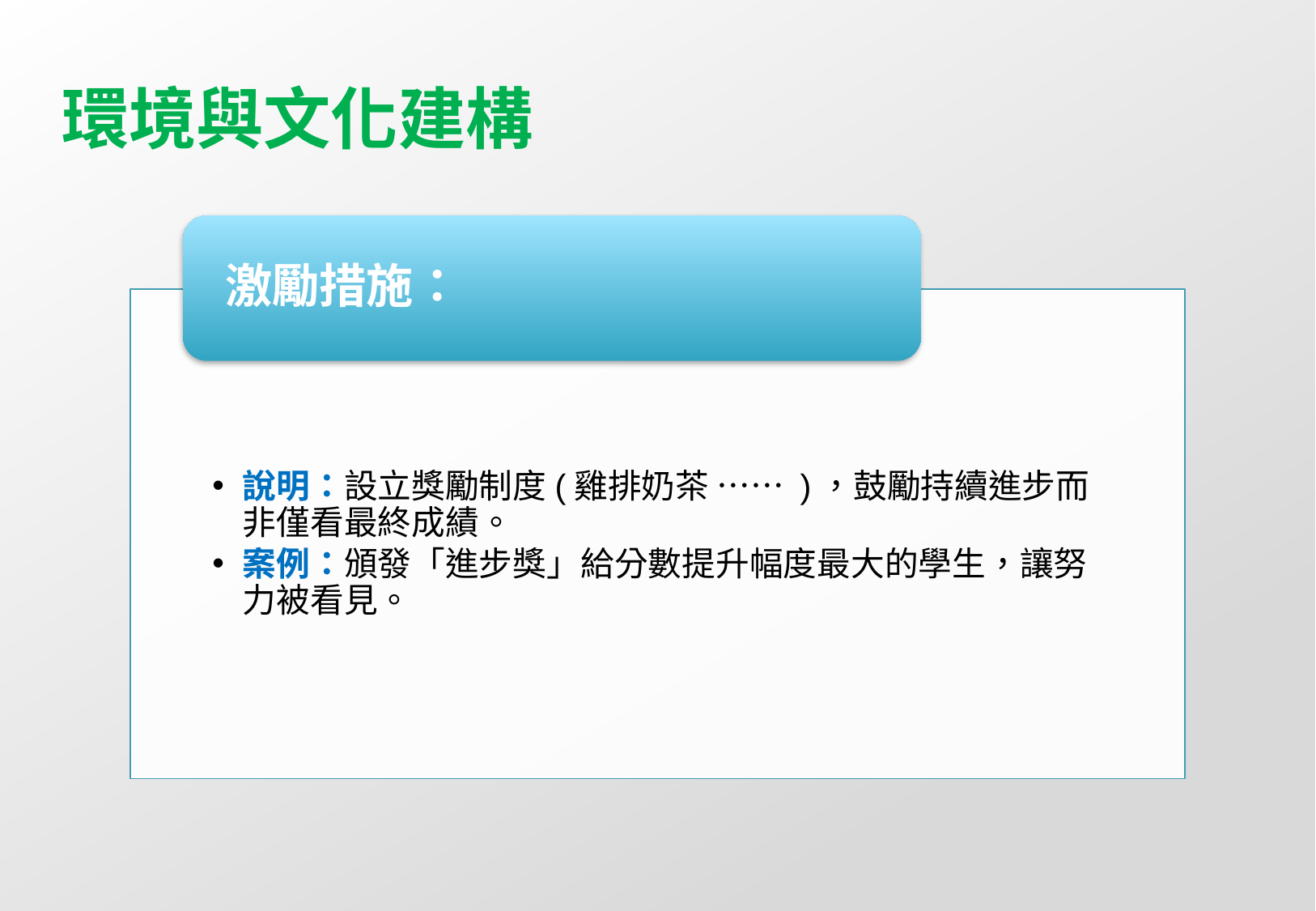

環境與文化建構
說明：設立獎勵制度(雞排奶茶 …… )，鼓勵持續進步而非僅看最終成績。
案例：頒發「進步獎」給分數提升幅度最大的學生，讓努力被看見。

激勵措施：